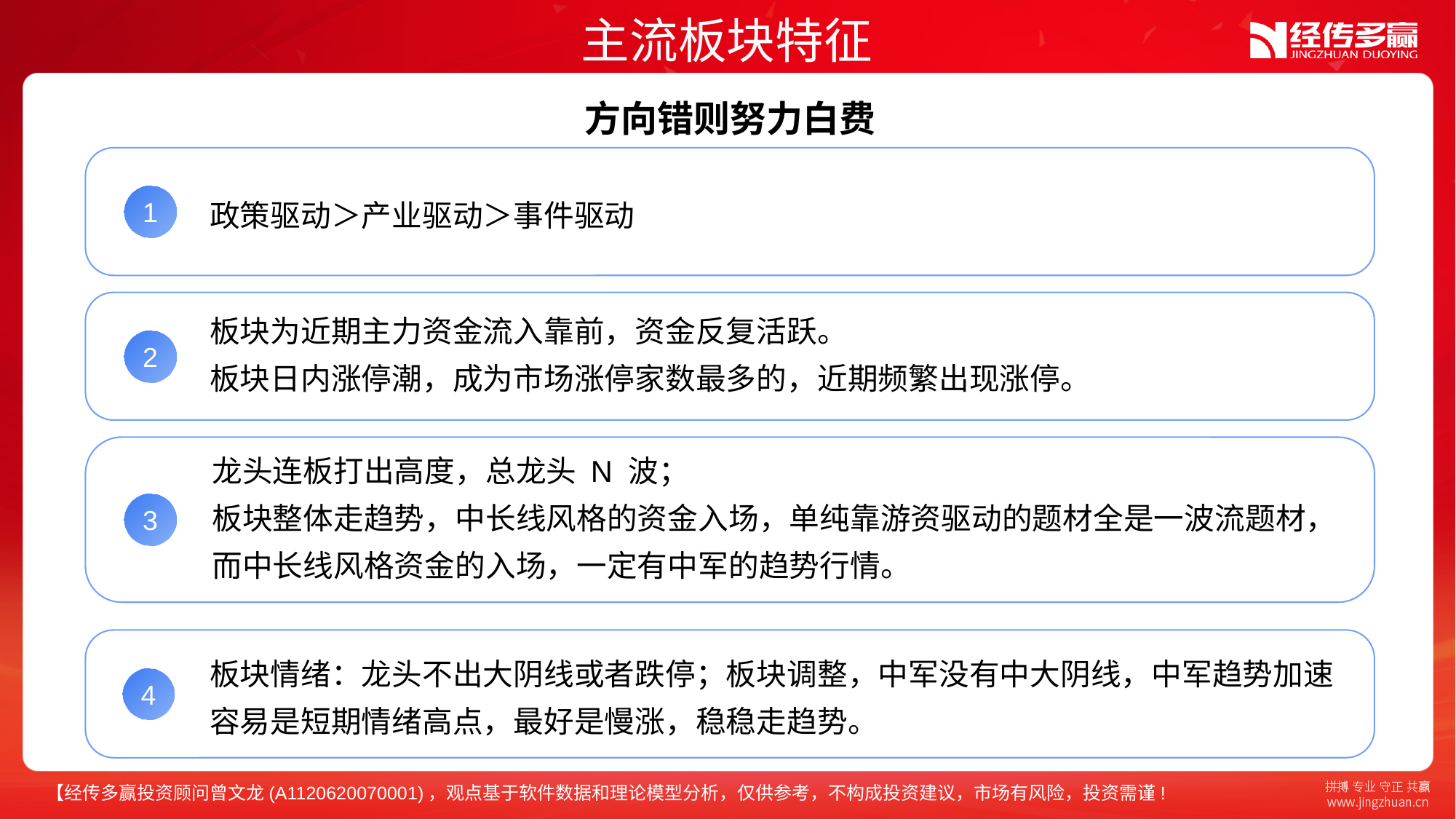

主流板块特征
方向错则努力白费
政策驱动＞产业驱动＞事件驱动
1

板块为近期主力资金流入靠前，资金反复活跃。
板块日内涨停潮，成为市场涨停家数最多的，近期频繁出现涨停。

2

龙头连板打出高度，总龙头 N 波；
板块整体走趋势，中长线风格的资金入场，单纯靠游资驱动的题材全是一波流题材，而中长线风格资金的入场，一定有中军的趋势行情。

3
板块情绪：龙头不出大阴线或者跌停；板块调整，中军没有中大阴线，中军趋势加速容易是短期情绪高点，最好是慢涨，稳稳走趋势。
4